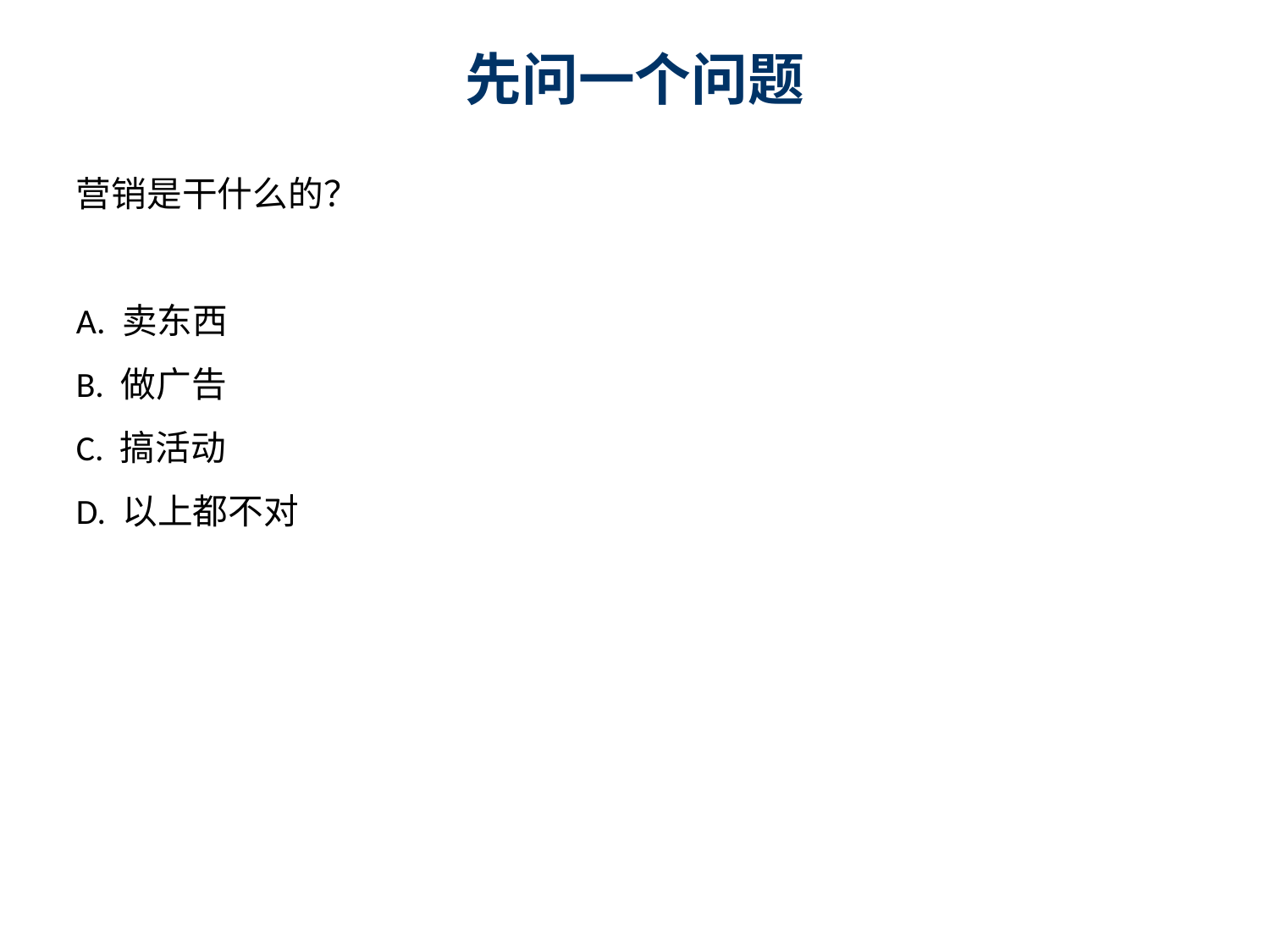

先问一个问题
营销是干什么的？

A. 卖东西
B. 做广告
C. 搞活动
D. 以上都不对